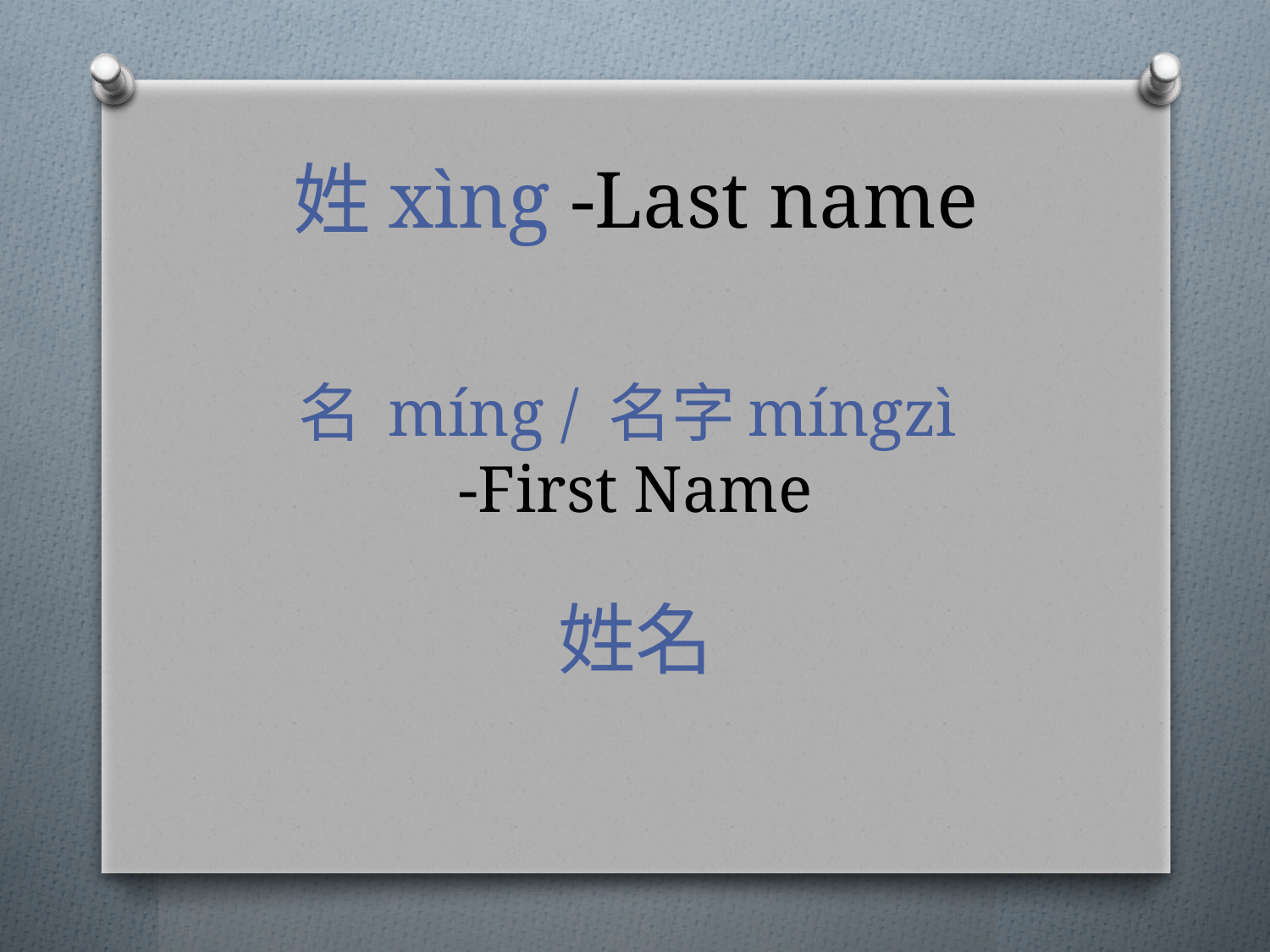

# 姓xìng -Last name
名 míng / 名字míngzì
-First Name
姓名